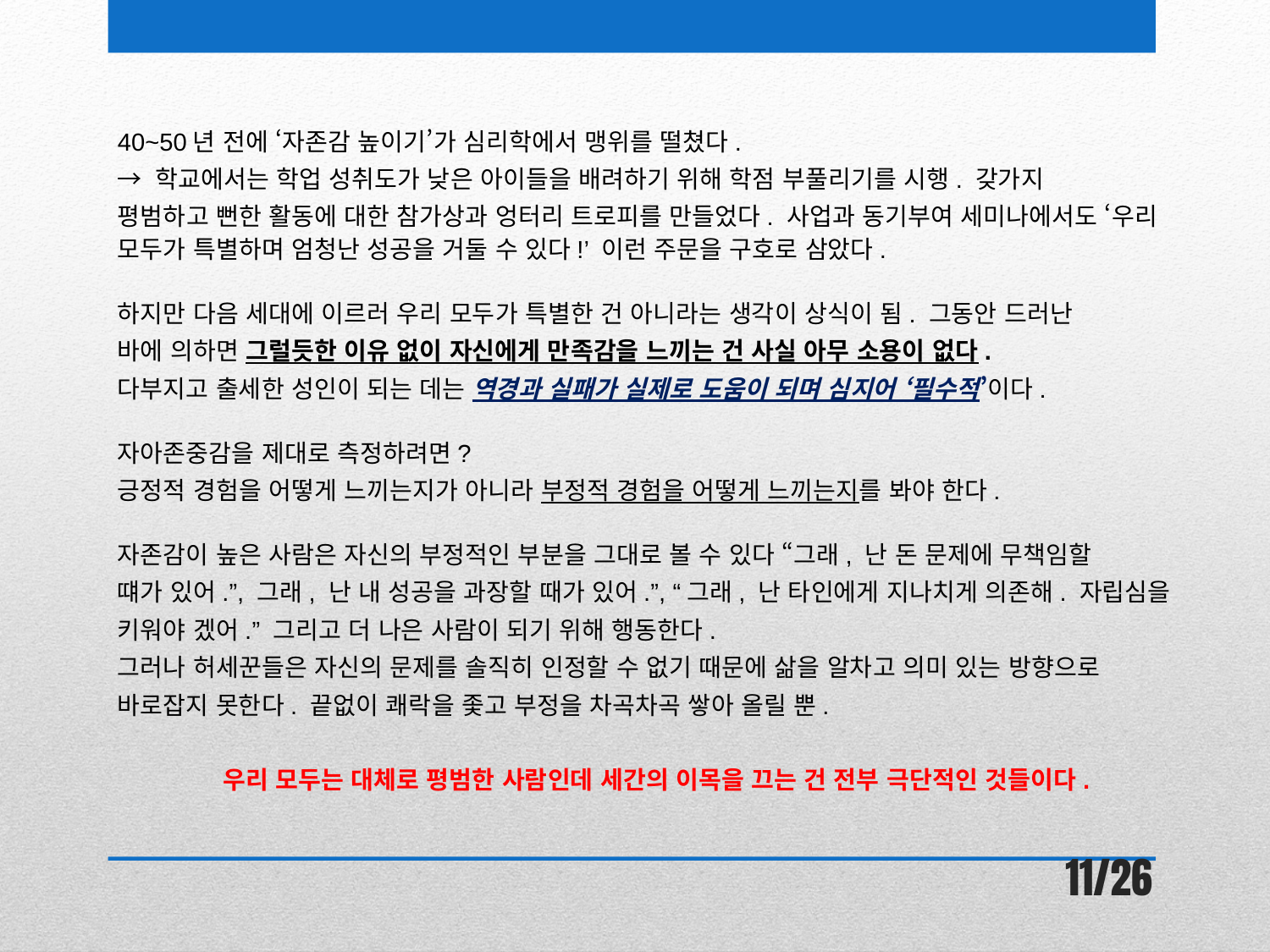

40~50년 전에 ‘자존감 높이기’가 심리학에서 맹위를 떨쳤다.
→ 학교에서는 학업 성취도가 낮은 아이들을 배려하기 위해 학점 부풀리기를 시행. 갖가지
평범하고 뻔한 활동에 대한 참가상과 엉터리 트로피를 만들었다. 사업과 동기부여 세미나에서도 ‘우리 모두가 특별하며 엄청난 성공을 거둘 수 있다!’ 이런 주문을 구호로 삼았다.

하지만 다음 세대에 이르러 우리 모두가 특별한 건 아니라는 생각이 상식이 됨. 그동안 드러난
바에 의하면 그럴듯한 이유 없이 자신에게 만족감을 느끼는 건 사실 아무 소용이 없다.
다부지고 출세한 성인이 되는 데는 역경과 실패가 실제로 도움이 되며 심지어 ‘필수적’이다.

자아존중감을 제대로 측정하려면?
긍정적 경험을 어떻게 느끼는지가 아니라 부정적 경험을 어떻게 느끼는지를 봐야 한다.

자존감이 높은 사람은 자신의 부정적인 부분을 그대로 볼 수 있다 “그래, 난 돈 문제에 무책임할
떄가 있어.”, 그래, 난 내 성공을 과장할 때가 있어.”, “그래, 난 타인에게 지나치게 의존해. 자립심을
키워야 겠어.” 그리고 더 나은 사람이 되기 위해 행동한다.
그러나 허세꾼들은 자신의 문제를 솔직히 인정할 수 없기 때문에 삶을 알차고 의미 있는 방향으로
바로잡지 못한다. 끝없이 쾌락을 좇고 부정을 차곡차곡 쌓아 올릴 뿐.

우리 모두는 대체로 평범한 사람인데 세간의 이목을 끄는 건 전부 극단적인 것들이다.
11/26